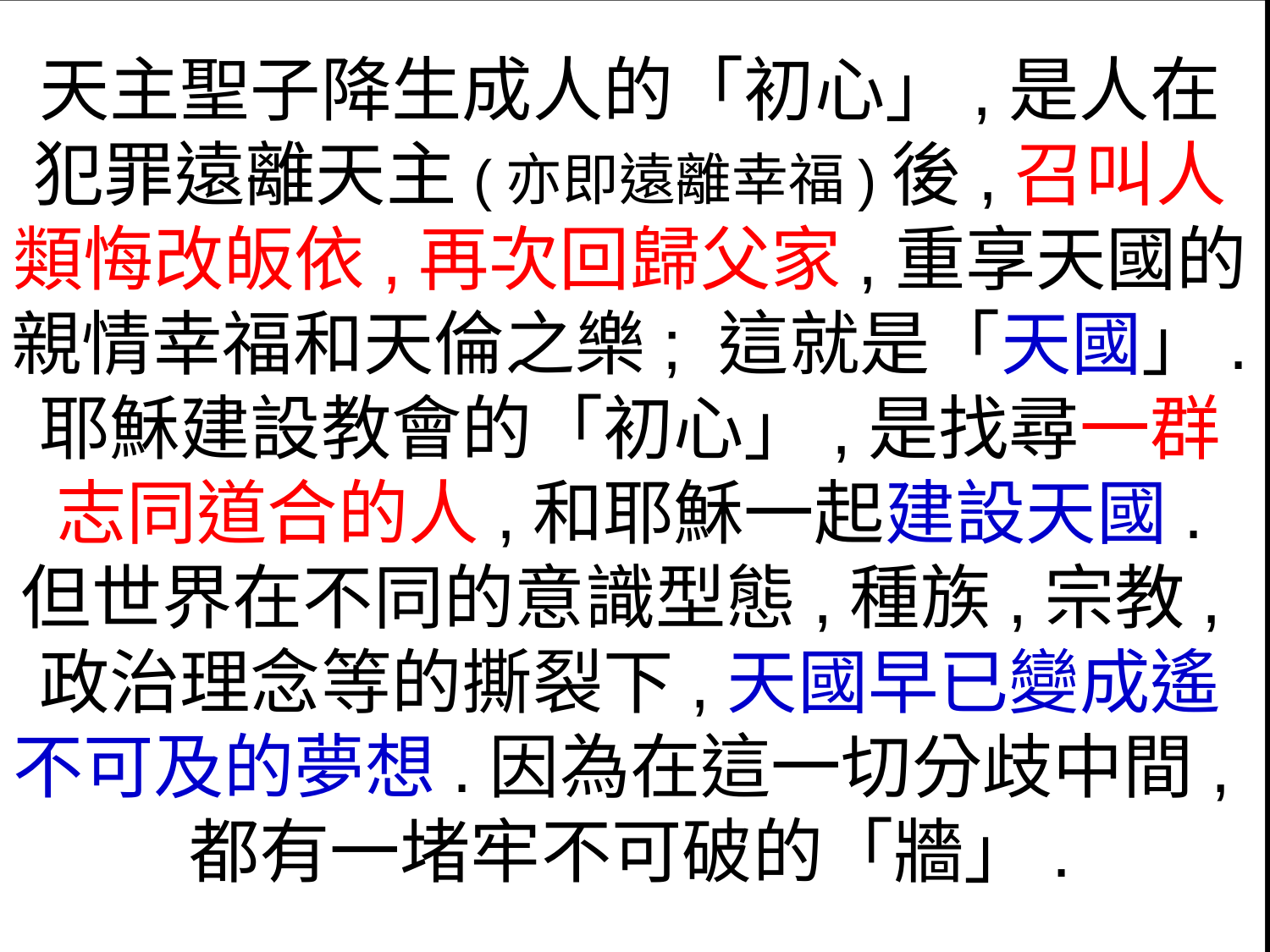

天主聖子降生成人的「初心」,是人在犯罪遠離天主(亦即遠離幸福)後,召叫人類悔改皈依,再次回歸父家,重享天國的親情幸福和天倫之樂; 這就是「天國」.
耶穌建設教會的「初心」,是找尋一群志同道合的人,和耶穌一起建設天國.
但世界在不同的意識型態,種族,宗教,政治理念等的撕裂下,天國早已變成遙不可及的夢想.因為在這一切分歧中間,都有一堵牢不可破的「牆」.